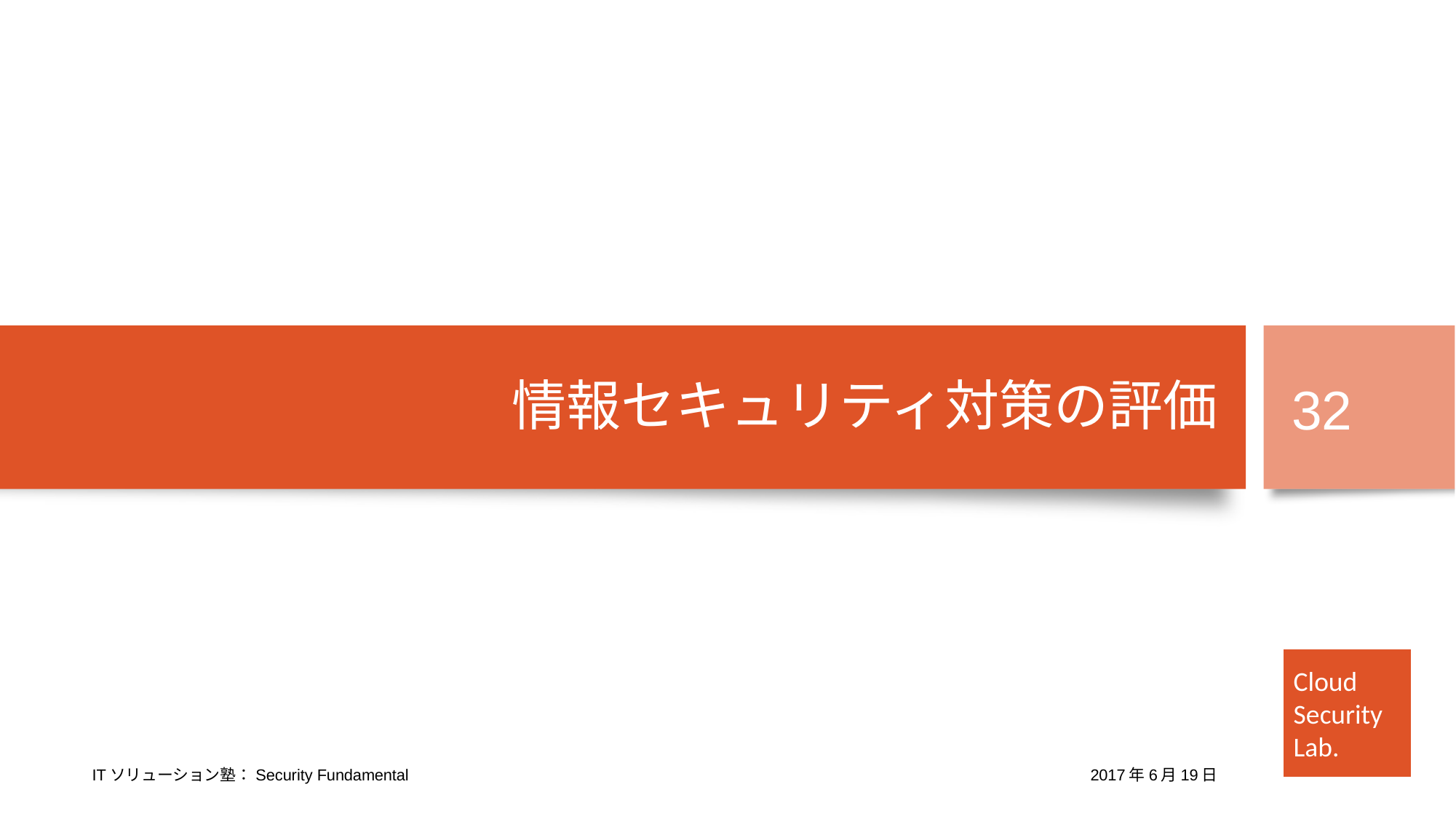

# 情報セキュリティ対策の評価
32
情報セキュリティ対策をどのように評価されるのか
評価されない仕事はするだけ時間のムダである
2017年6月19日
ITソリューション塾：Security Fundamental